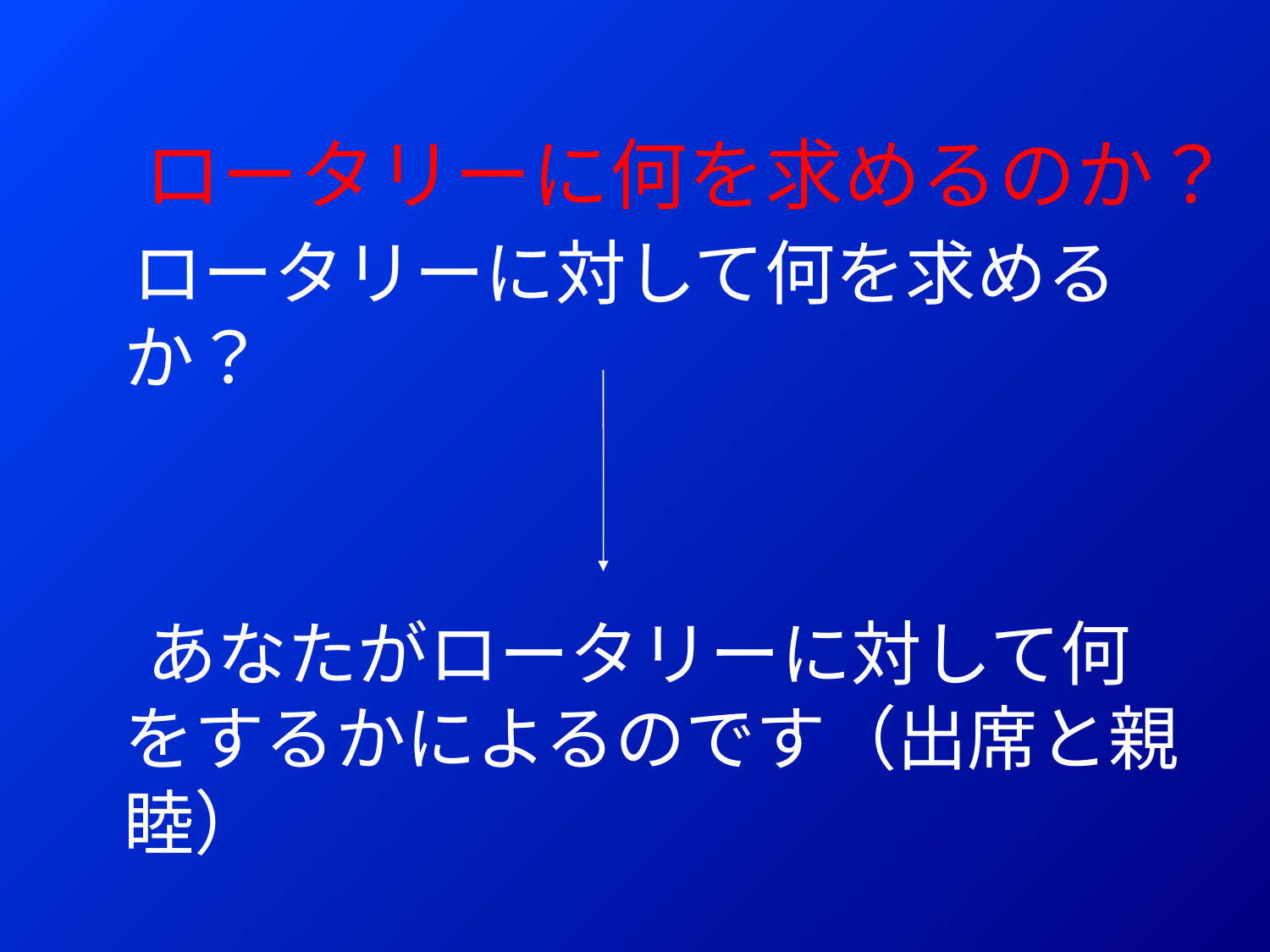

ロータリーに何を求めるのか？
　ロータリーに対して何を求めるか？

　あなたがロータリーに対して何をするかによるのです（出席と親睦）